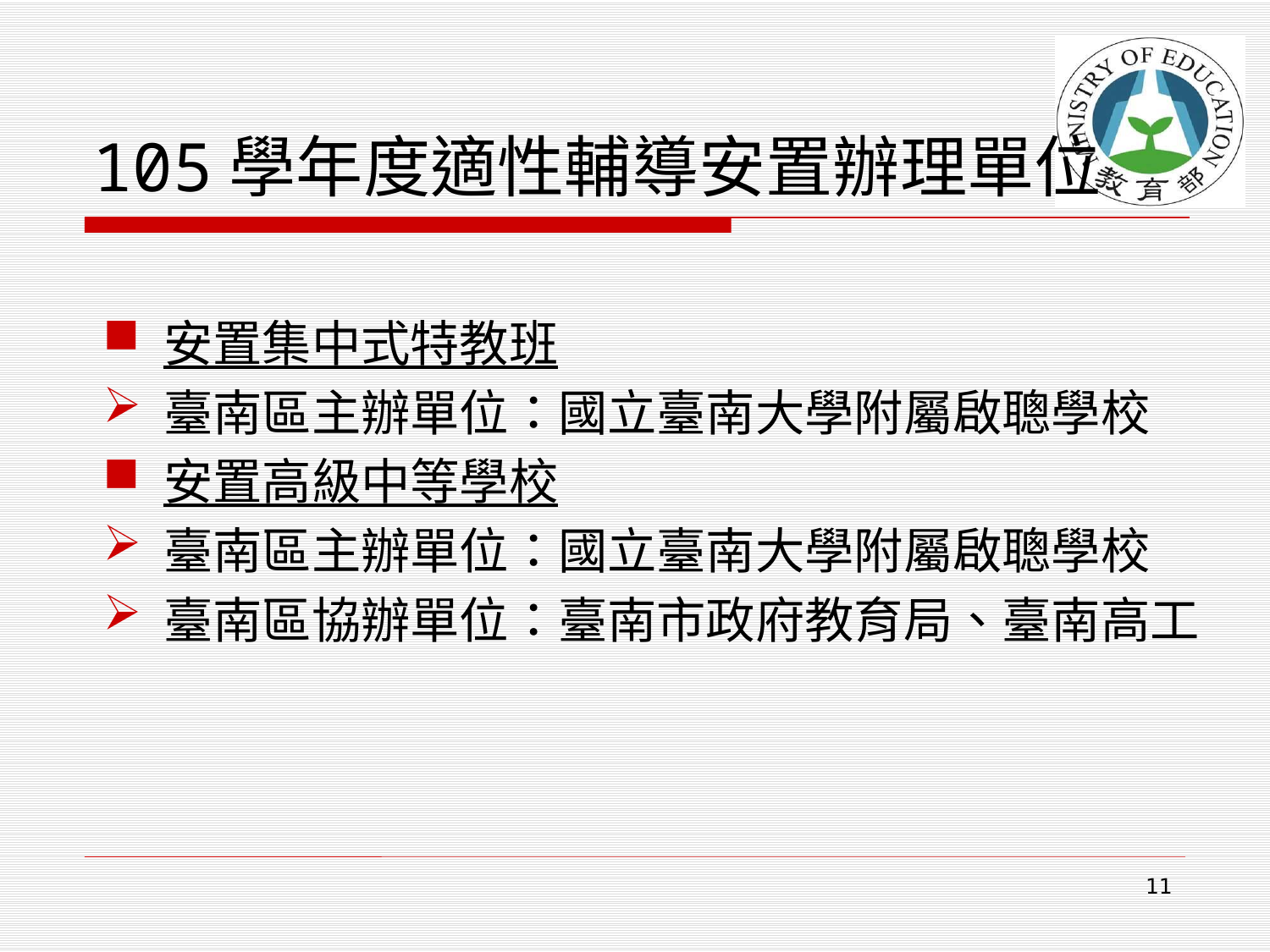

105學年度適性輔導安置辦理單位

安置集中式特教班
臺南區主辦單位：國立臺南大學附屬啟聰學校
安置高級中等學校
臺南區主辦單位：國立臺南大學附屬啟聰學校
臺南區協辦單位：臺南市政府教育局、臺南高工
11